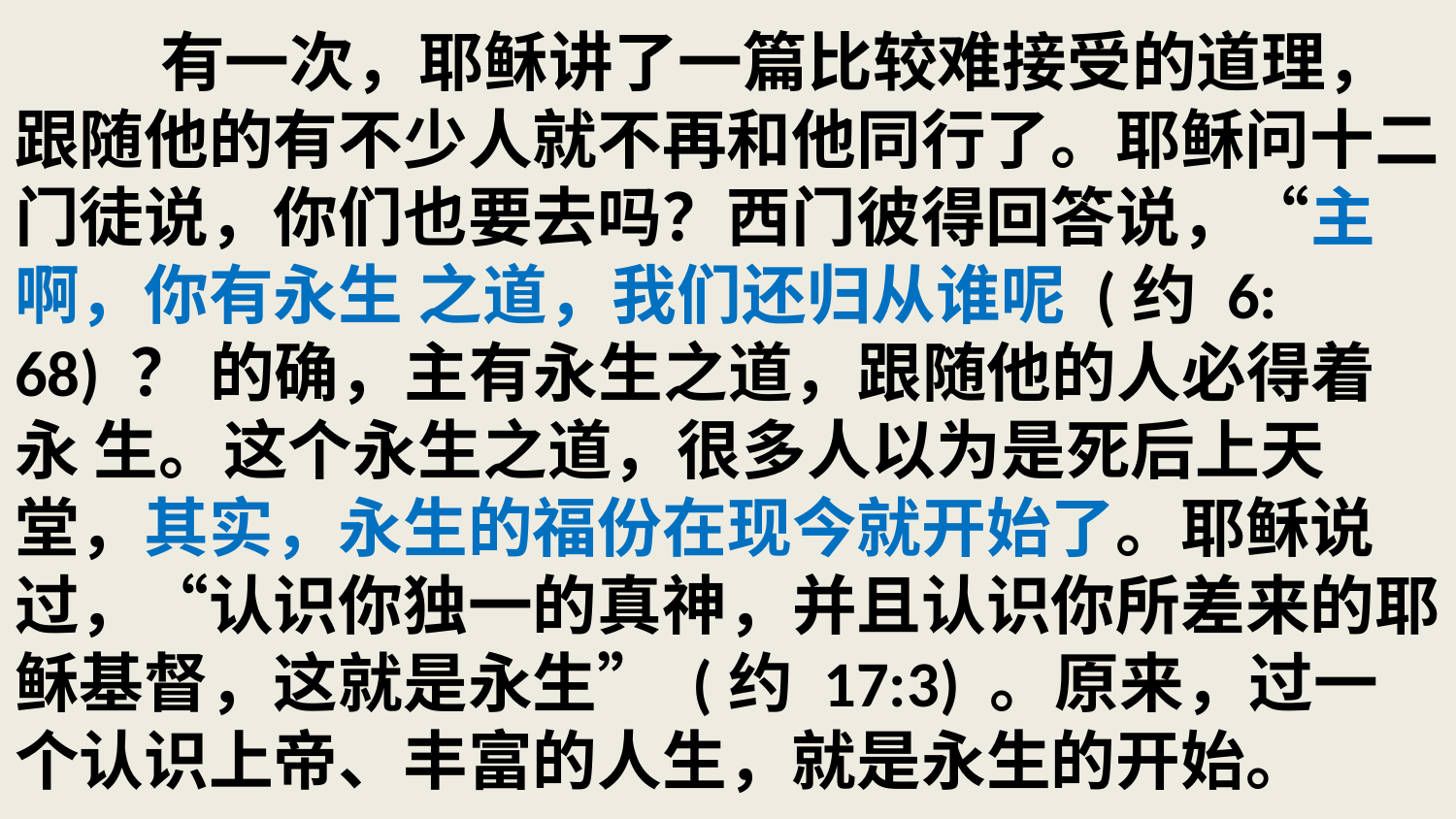

# 有一次，耶稣讲了一篇比较难接受的道理，跟随他的有不少人就不再和他同行了。耶稣问十二门徒说，你们也要去吗？西门彼得回答说，“主啊，你有永生 之道，我们还归从谁呢 (约 6: 68) ？ 的确，主有永生之道，跟随他的人必得着永 生。这个永生之道，很多人以为是死后上天堂，其实，永生的福份在现今就开始了。耶稣说过，“认识你独一的真神，并且认识你所差来的耶稣基督，这就是永生” (约 17:3) 。原来，过一个认识上帝、丰富的人生，就是永生的开始。